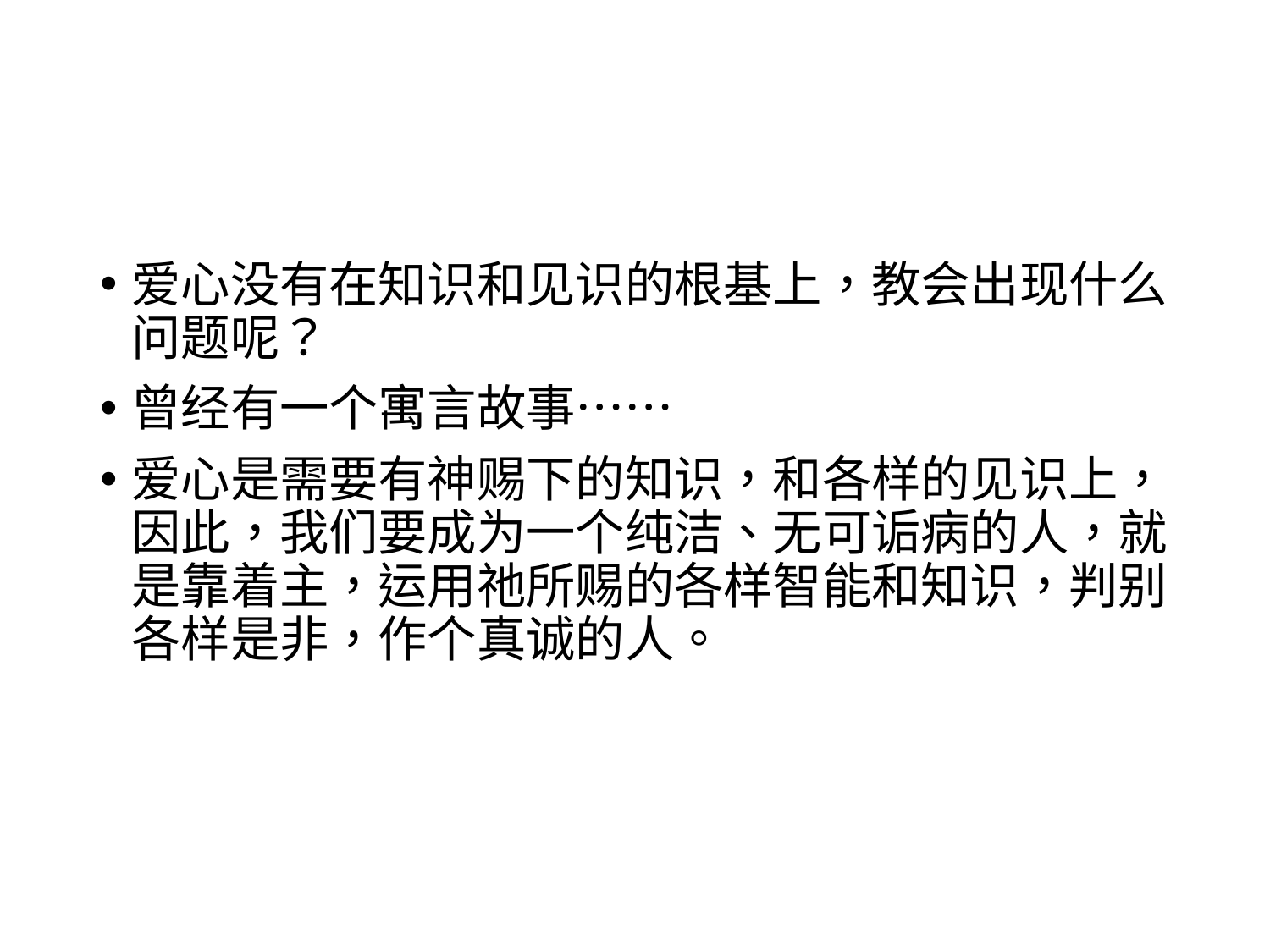

#
爱心没有在知识和见识的根基上，教会出现什么问题呢？
曾经有一个寓言故事……
爱心是需要有神赐下的知识，和各样的见识上，因此，我们要成为一个纯洁、无可诟病的人，就是靠着主，运用祂所赐的各样智能和知识，判别各样是非，作个真诚的人。